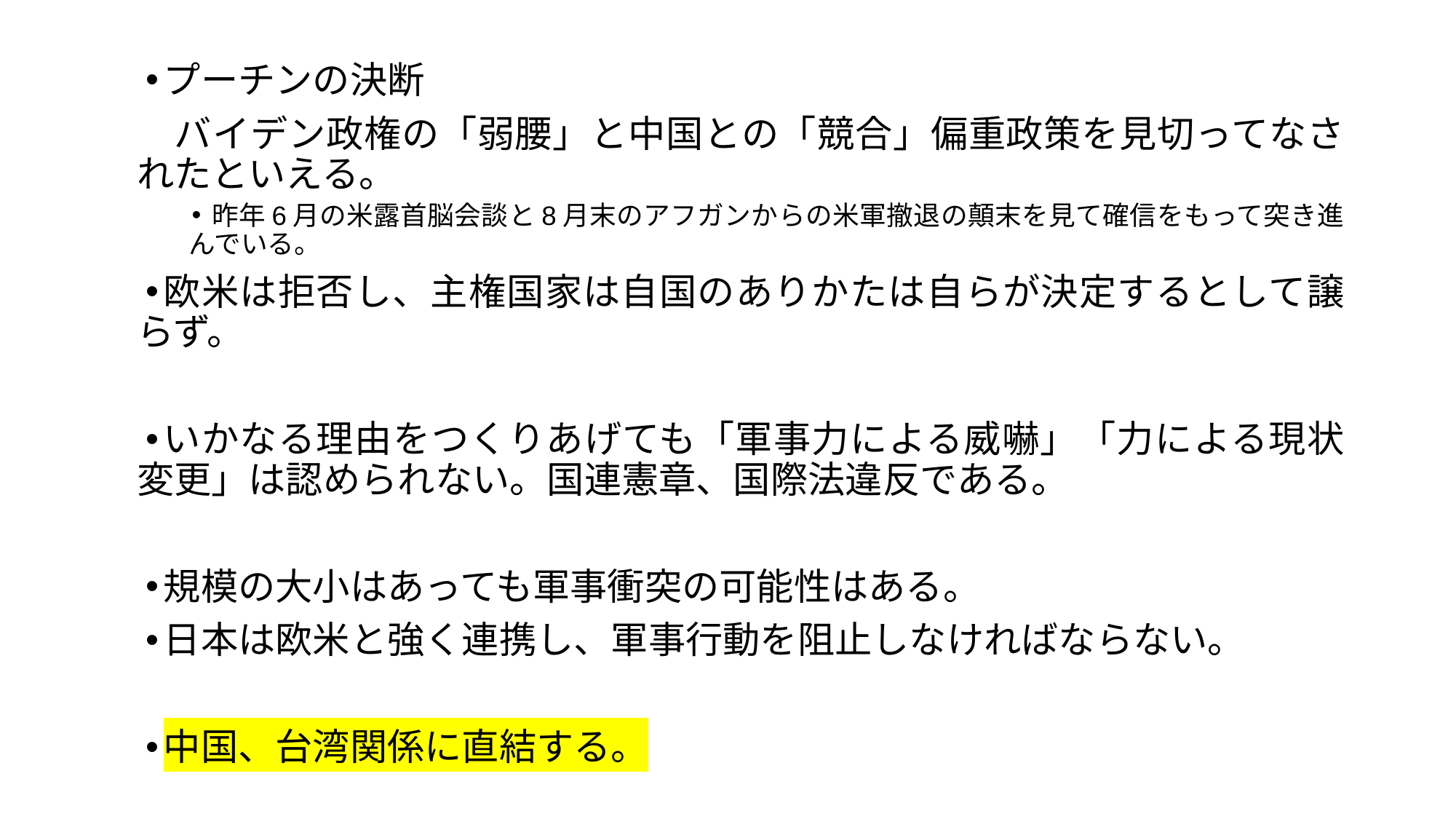

プーチンの決断
　バイデン政権の「弱腰」と中国との「競合」偏重政策を見切ってなされたといえる。
昨年6月の米露首脳会談と8月末のアフガンからの米軍撤退の顛末を見て確信をもって突き進んでいる。
欧米は拒否し、主権国家は自国のありかたは自らが決定するとして譲らず。

いかなる理由をつくりあげても「軍事力による威嚇」「力による現状変更」は認められない。国連憲章、国際法違反である。

規模の大小はあっても軍事衝突の可能性はある。
日本は欧米と強く連携し、軍事行動を阻止しなければならない。

中国、台湾関係に直結する。